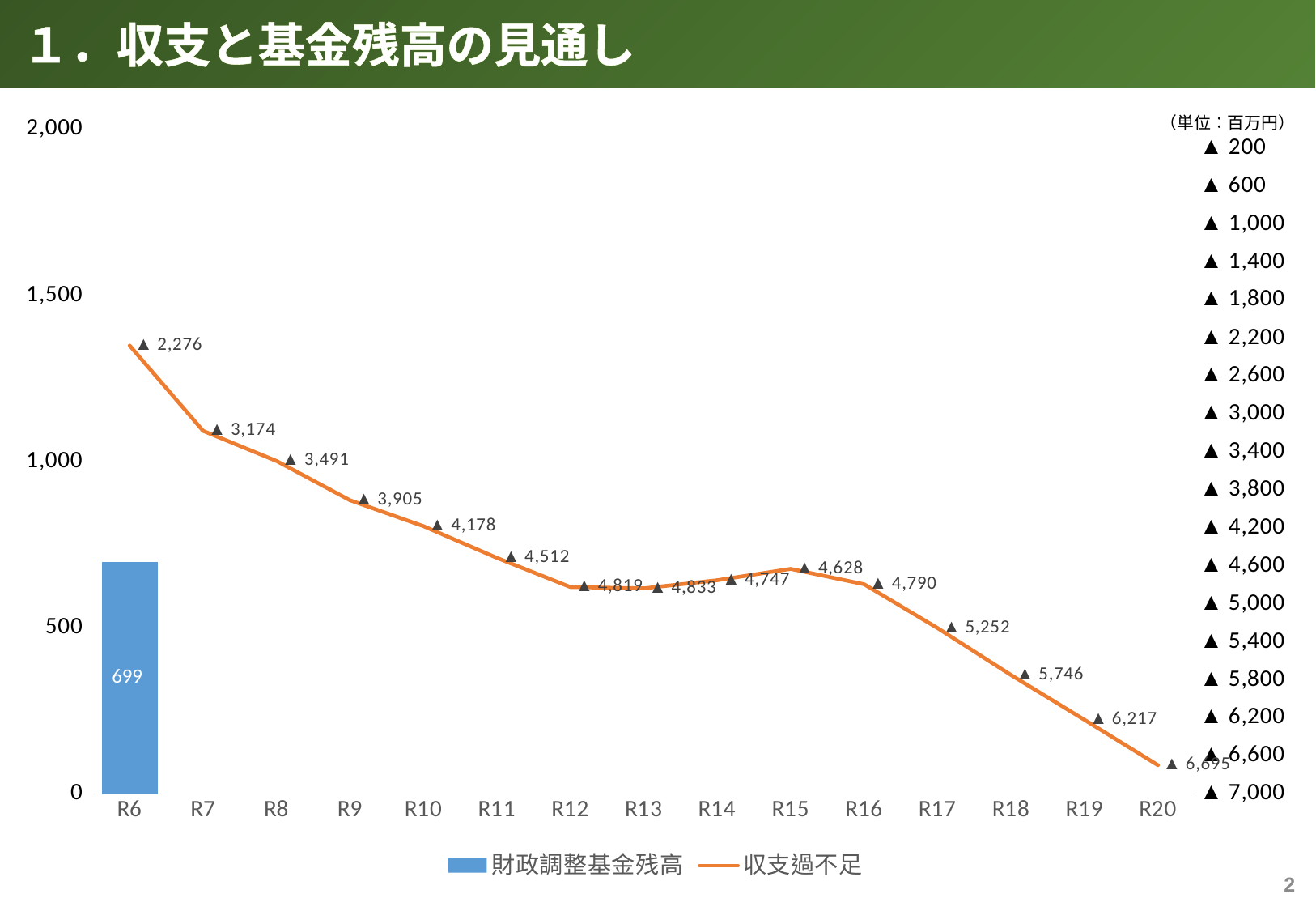

１．収支と基金残高の見通し

### Chart

| Category |  |  |
|---|---|---|
| R6 | 699.0 | -2276.0 |
| R7 | -2475.0 | -3174.0 |
| R8 | -5966.0 | -3491.0 |
| R9 | -9871.0 | -3905.0 |
| R10 | -14049.0 | -4178.0 |
| R11 | -18561.0 | -4512.0 |
| R12 | -23380.0 | -4819.0 |
| R13 | -28213.0 | -4833.0 |
| R14 | -32960.0 | -4747.0 |
| R15 | -37588.0 | -4628.0 |
| R16 | -42378.0 | -4790.0 |
| R17 | -47630.0 | -5252.0 |
| R18 | -53376.0 | -5746.0 |
| R19 | -59593.0 | -6217.0 |
| R20 | -66288.0 | -6695.0 |
（単位：百万円）
2